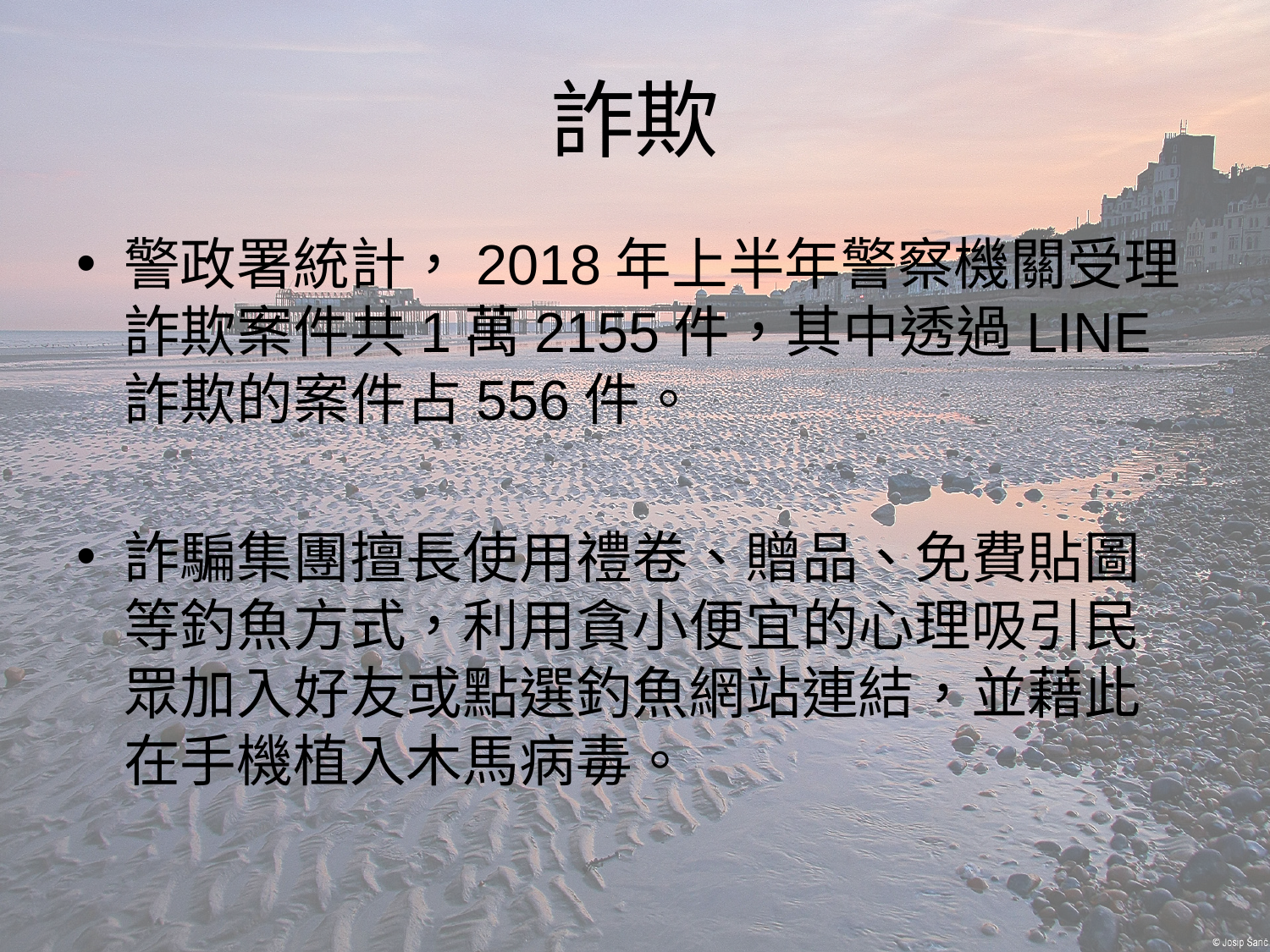

# 詐欺
警政署統計，2018年上半年警察機關受理詐欺案件共1萬2155件，其中透過LINE詐欺的案件占556件。

詐騙集團擅長使用禮卷、贈品、免費貼圖等釣魚方式，利用貪小便宜的心理吸引民眾加入好友或點選釣魚網站連結，並藉此在手機植入木馬病毒。